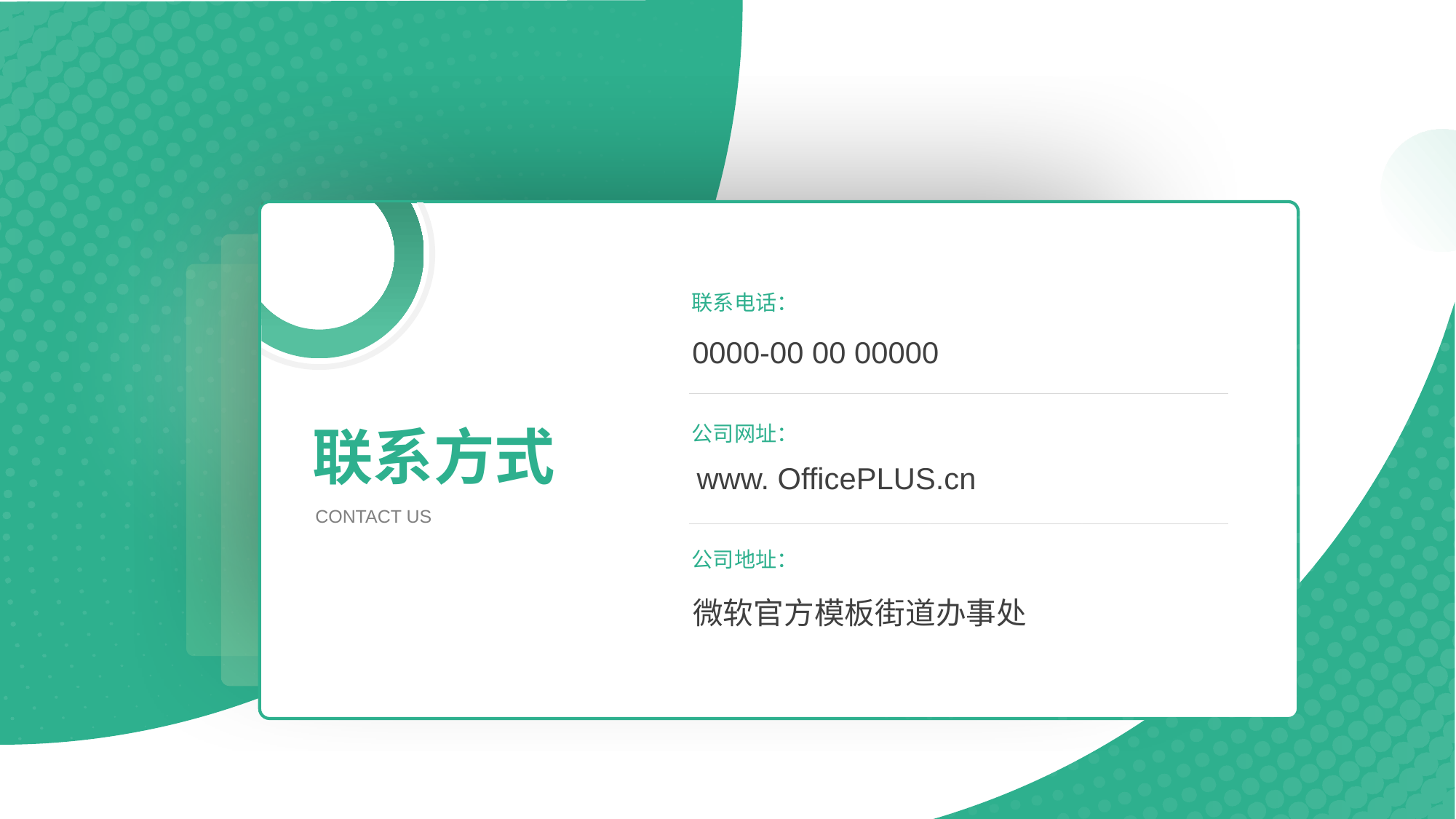

联系电话：
0000-00 00 00000
公司网址：
www. OfficePLUS.cn
公司地址：
微软官方模板街道办事处

联系方式
CONTACT US